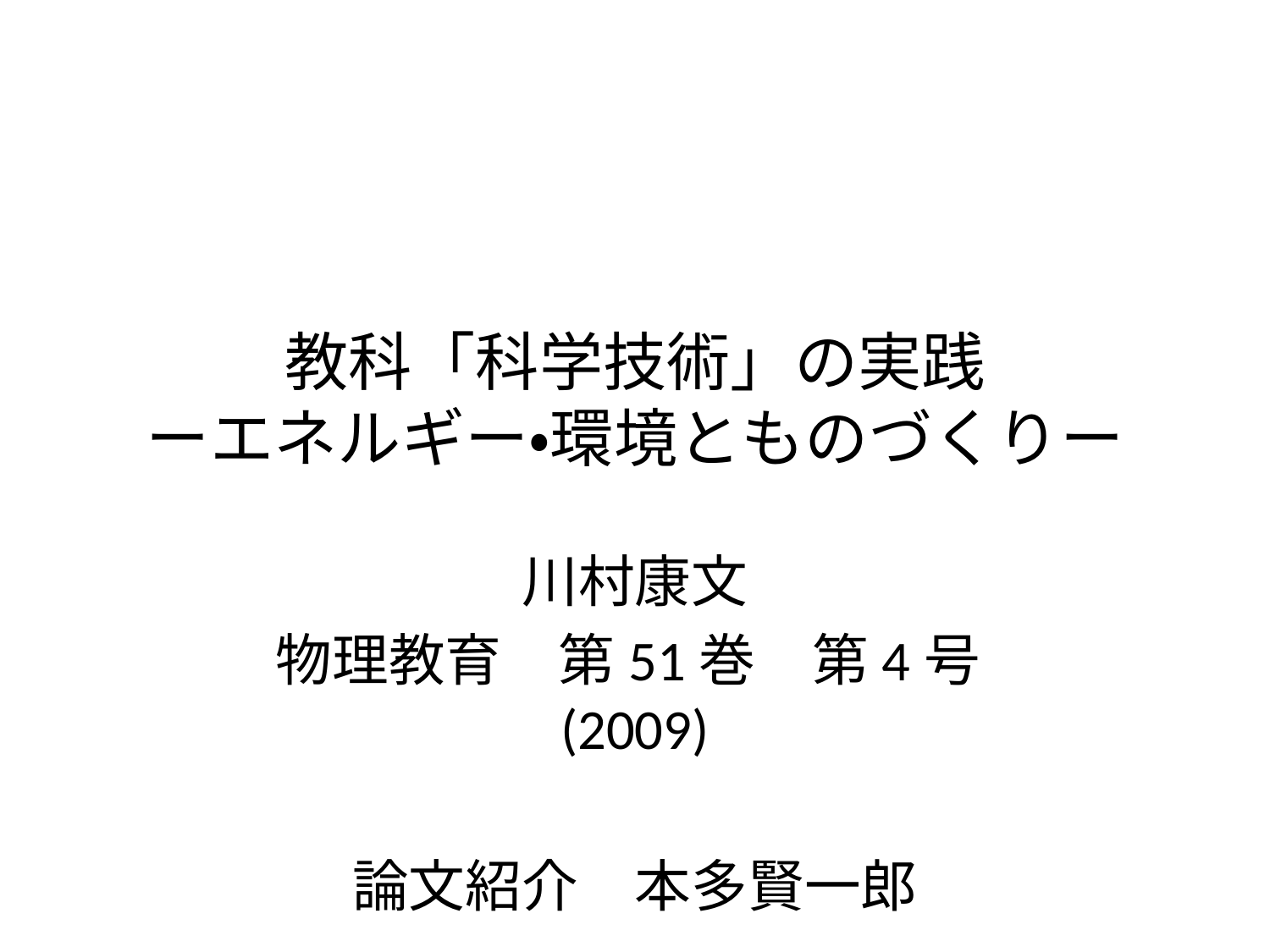

# 教科「科学技術」の実践 ーエネルギー・環境とものづくりー
川村康文
物理教育　第51巻　第4号(2009)

論文紹介　本多賢一郎